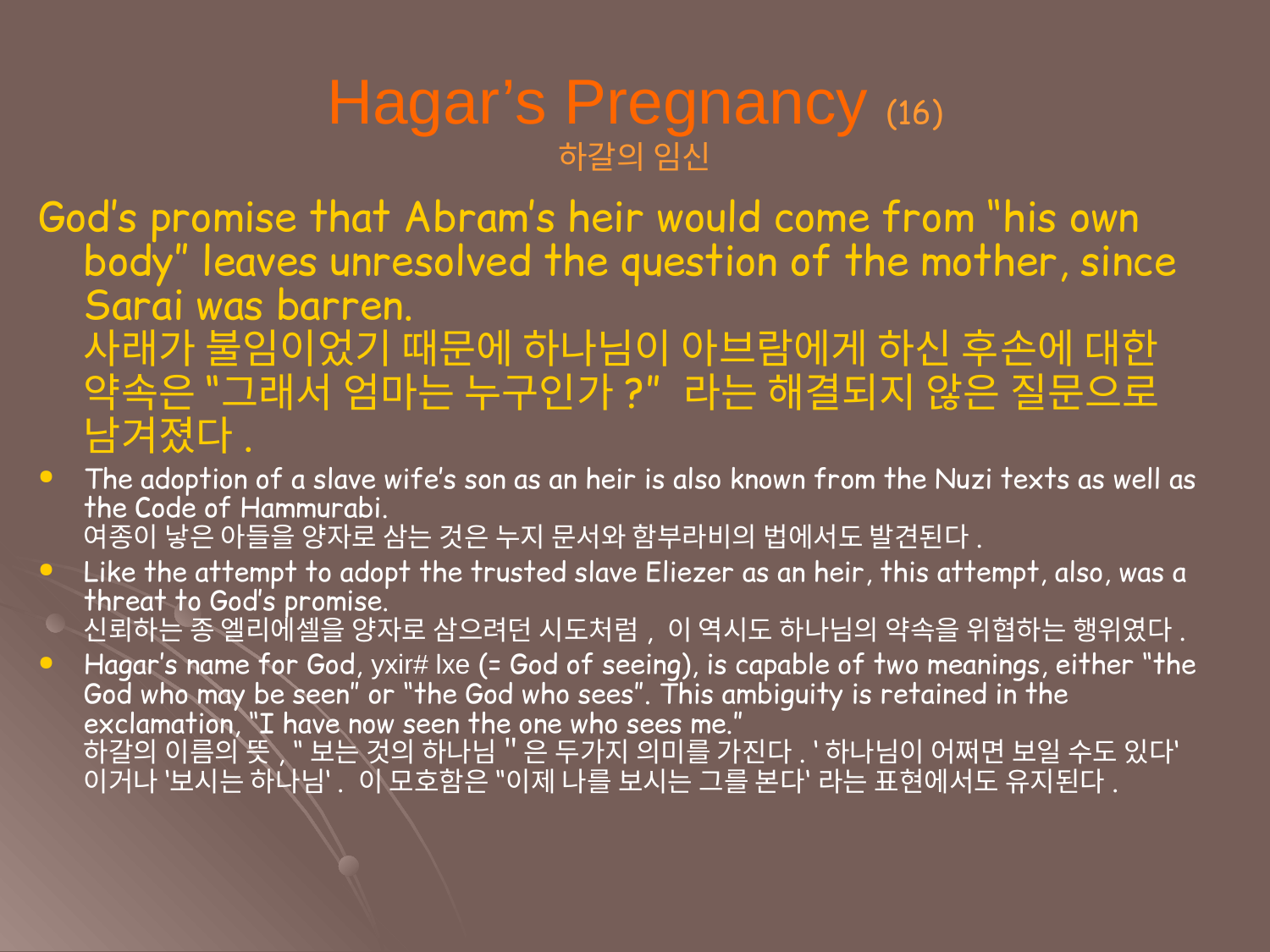

Hagar’s Pregnancy (16)
하갈의 임신
God’s promise that Abram’s heir would come from “his own body” leaves unresolved the question of the mother, since Sarai was barren.
사래가 불임이었기 때문에 하나님이 아브람에게 하신 후손에 대한 약속은 “그래서 엄마는 누구인가?” 라는 해결되지 않은 질문으로 남겨졌다.
The adoption of a slave wife’s son as an heir is also known from the Nuzi texts as well as the Code of Hammurabi.
여종이 낳은 아들을 양자로 삼는 것은 누지 문서와 함부라비의 법에서도 발견된다.
Like the attempt to adopt the trusted slave Eliezer as an heir, this attempt, also, was a threat to God’s promise.
신뢰하는 종 엘리에셀을 양자로 삼으려던 시도처럼, 이 역시도 하나님의 약속을 위협하는 행위였다.
Hagar’s name for God, yxir# lxe (= God of seeing), is capable of two meanings, either “the God who may be seen” or “the God who sees”. This ambiguity is retained in the exclamation, “I have now seen the one who sees me.”
하갈의 이름의 뜻, “보는 것의 하나님＂은 두가지 의미를 가진다. ‘하나님이 어쩌면 보일 수도 있다‘ 이거나 ‘보시는 하나님‘. 이 모호함은 “이제 나를 보시는 그를 본다‘ 라는 표현에서도 유지된다.